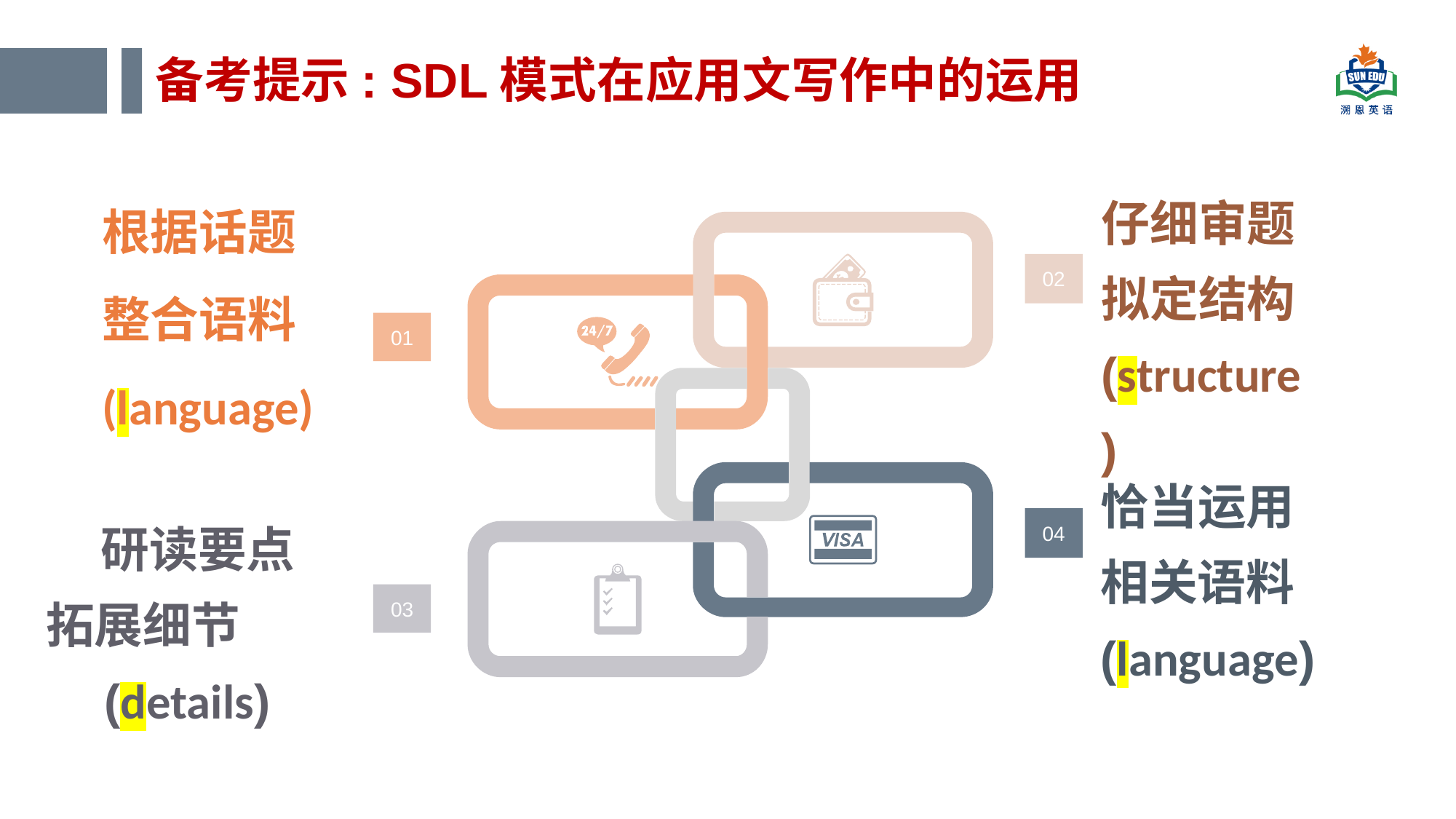

备考提示: SDL模式在应用文写作中的运用

仔细审题拟定结构(structure)
根据话题
整合语料
(language)

02

01

恰当运用
相关语料(language)

             研读要点
  拓展细节            (details)
04

03
24